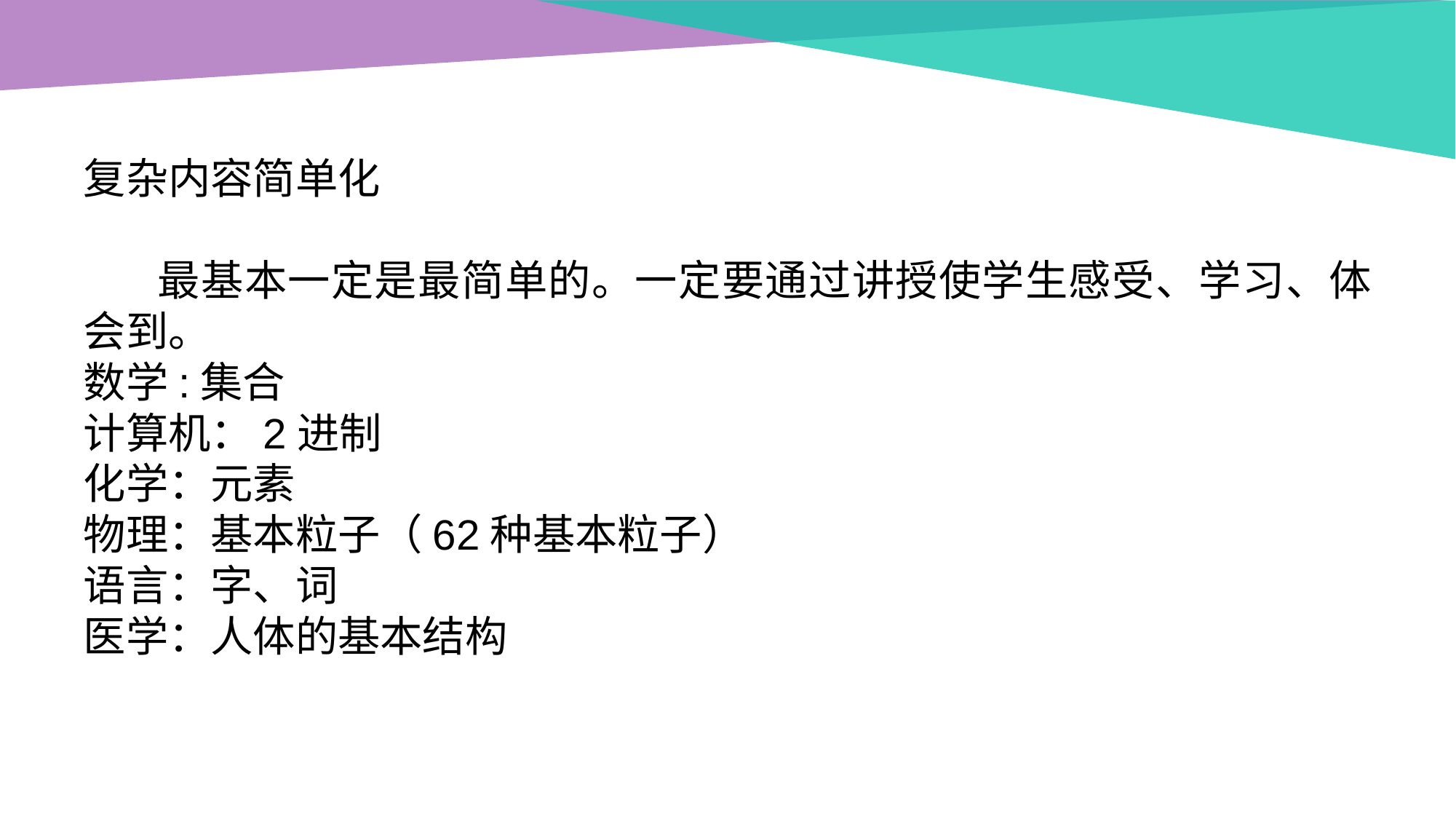

复杂内容简单化

      最基本一定是最简单的。一定要通过讲授使学生感受、学习、体会到。
数学:集合
计算机：2进制
化学：元素
物理：基本粒子（62种基本粒子）
语言：字、词
医学：人体的基本结构